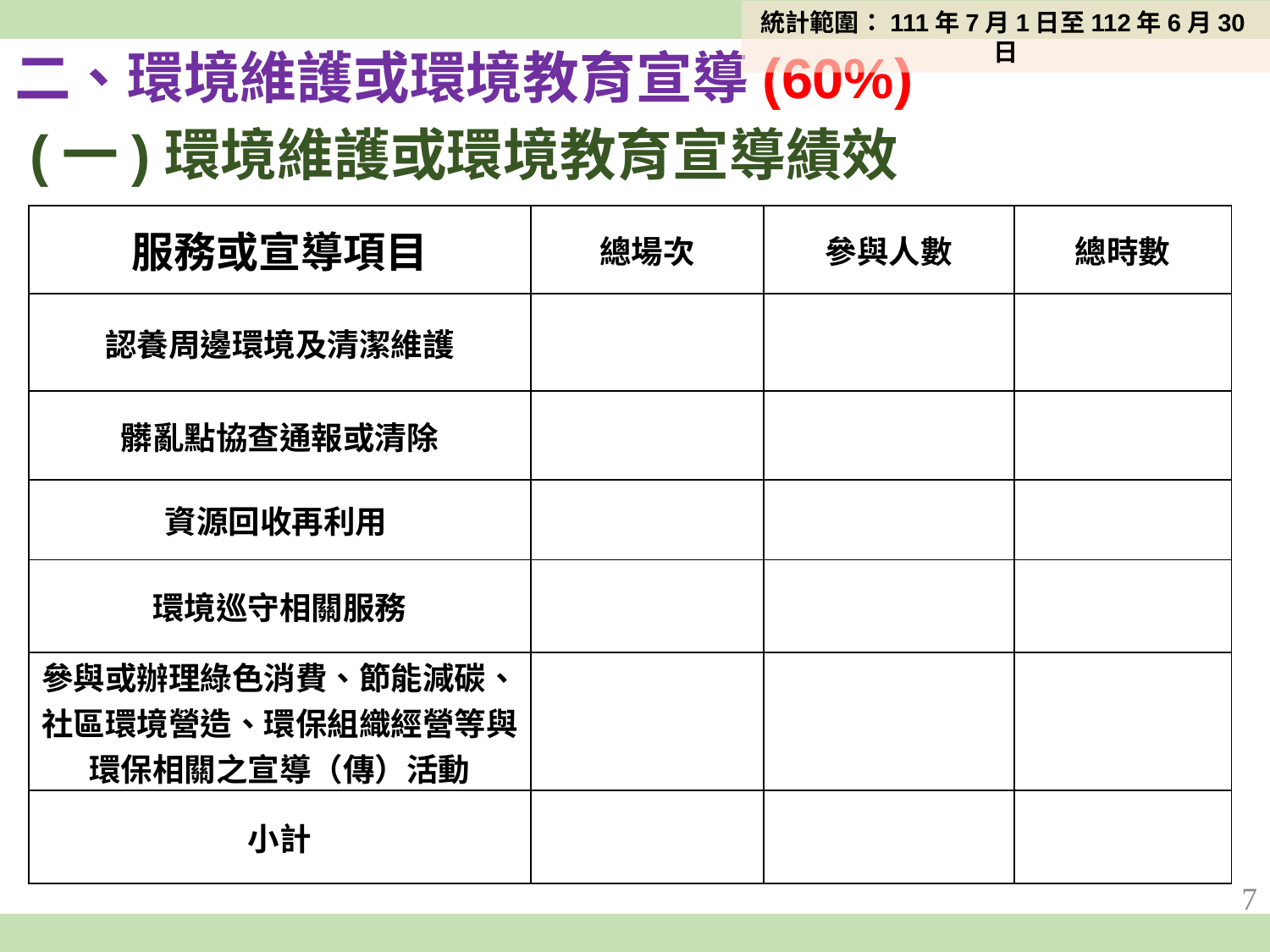

統計範圍：111年7月1日至112年6月30日
二、環境維護或環境教育宣導(60%)
(一)環境維護或環境教育宣導績效
| 服務或宣導項目 | 總場次 | 參與人數 | 總時數 |
| --- | --- | --- | --- |
| 認養周邊環境及清潔維護 |  |  |  |
| 髒亂點協查通報或清除 |  |  |  |
| 資源回收再利用 |  |  |  |
| 環境巡守相關服務 |  |  |  |
| 參與或辦理綠色消費、節能減碳、社區環境營造、環保組織經營等與環保相關之宣導（傳）活動 |  |  |  |
| 小計 |  |  |  |
7